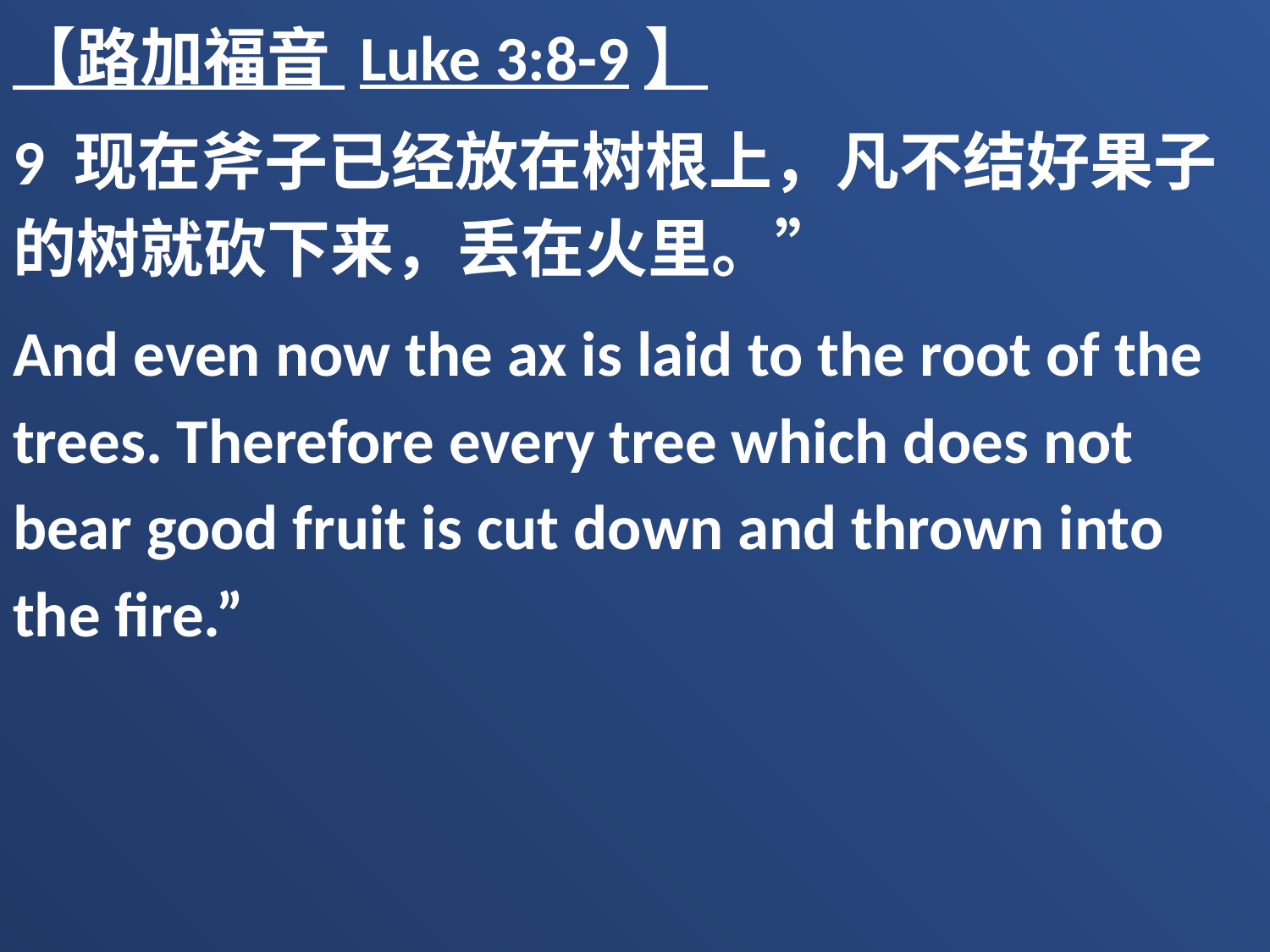

【路加福音 Luke 3:8-9】
9 现在斧子已经放在树根上，凡不结好果子的树就砍下来，丢在火里。”
And even now the ax is laid to the root of the trees. Therefore every tree which does not bear good fruit is cut down and thrown into the fire.”